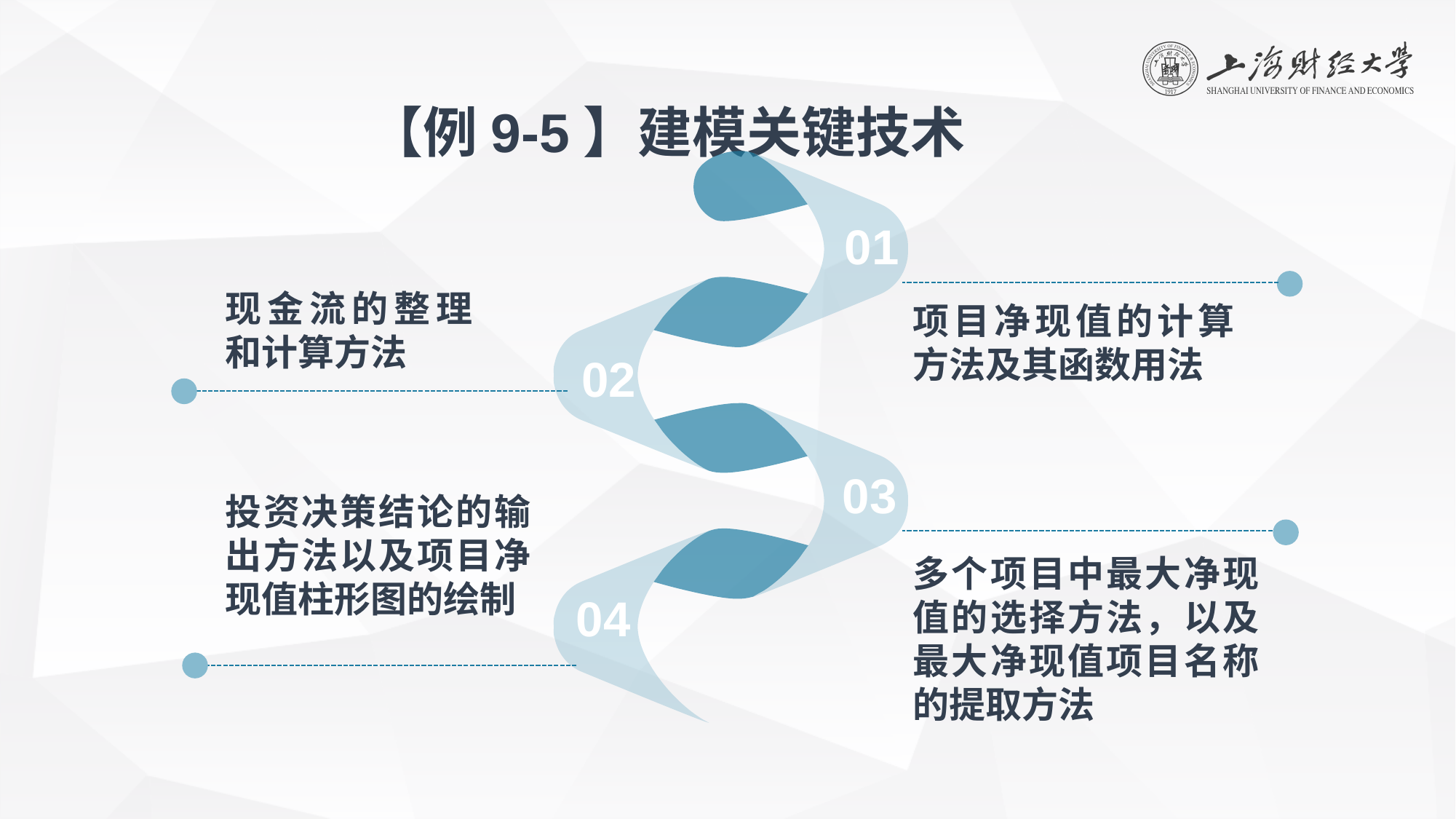

【例9-5】建模关键技术

01

现金流的整理和计算方法
项目净现值的计算方法及其函数用法
02

03
投资决策结论的输出方法以及项目净现值柱形图的绘制

多个项目中最大净现值的选择方法，以及最大净现值项目名称的提取方法
04